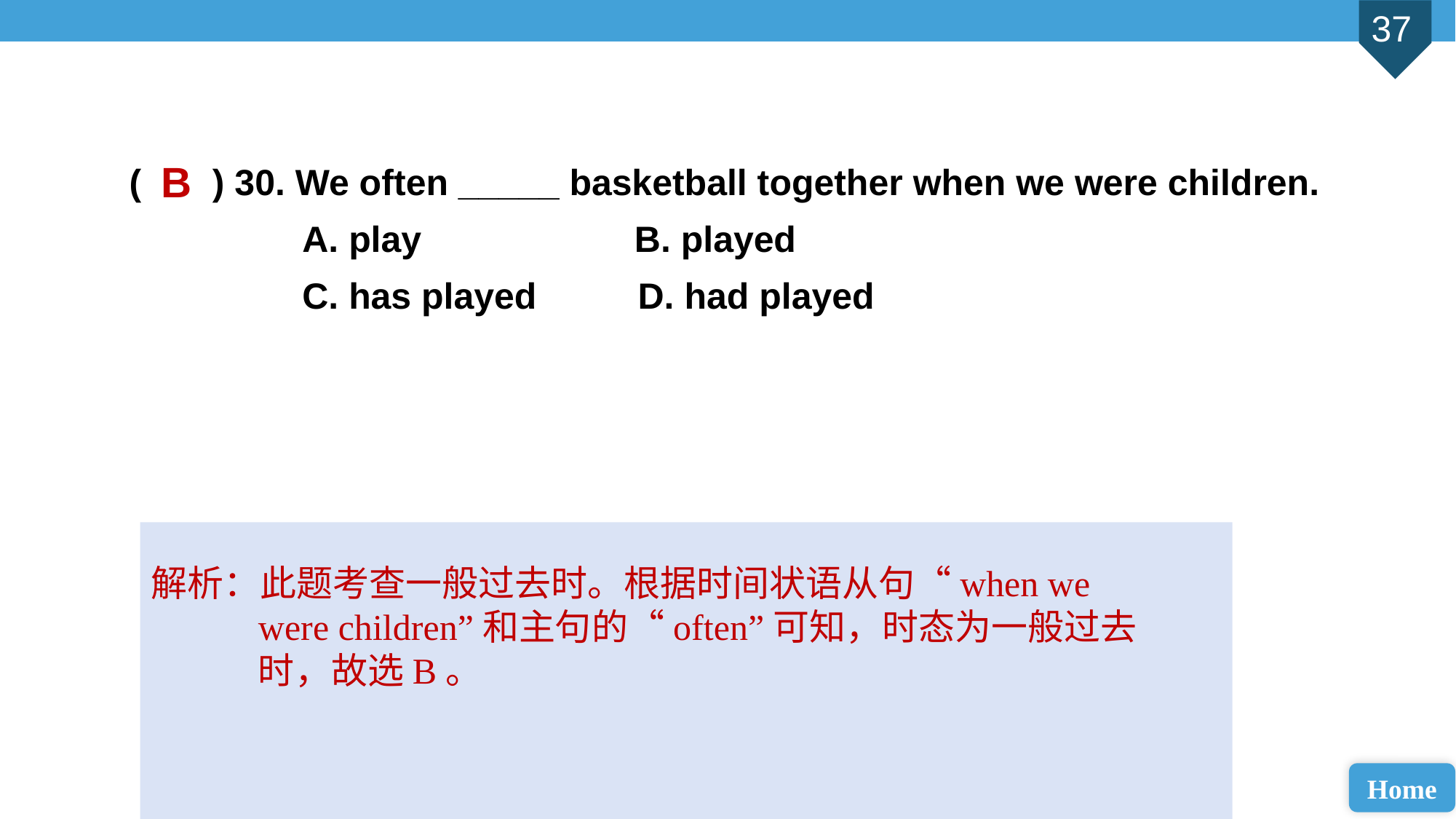

(       ) 30. We often _____ basketball together when we were children.
                 A. play                     B. played
                 C. has played          D. had played
B

解析：此题考查一般过去时。根据时间状语从句“when we were children”和主句的“often”可知，时态为一般过去时，故选B。